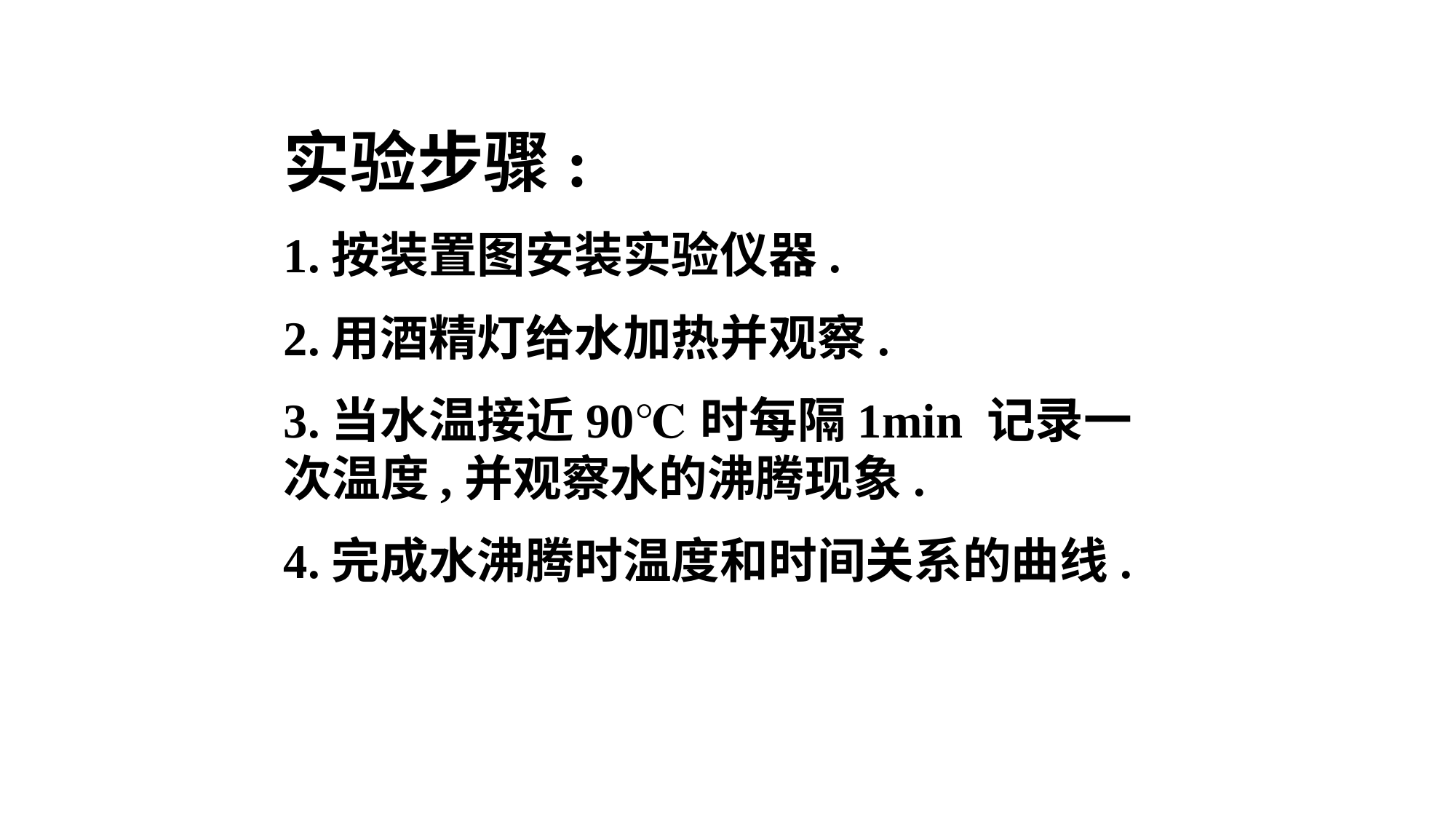

实验步骤:
1.按装置图安装实验仪器.
2.用酒精灯给水加热并观察.
3.当水温接近90℃时每隔1min 记录一次温度,并观察水的沸腾现象.
4.完成水沸腾时温度和时间关系的曲线.